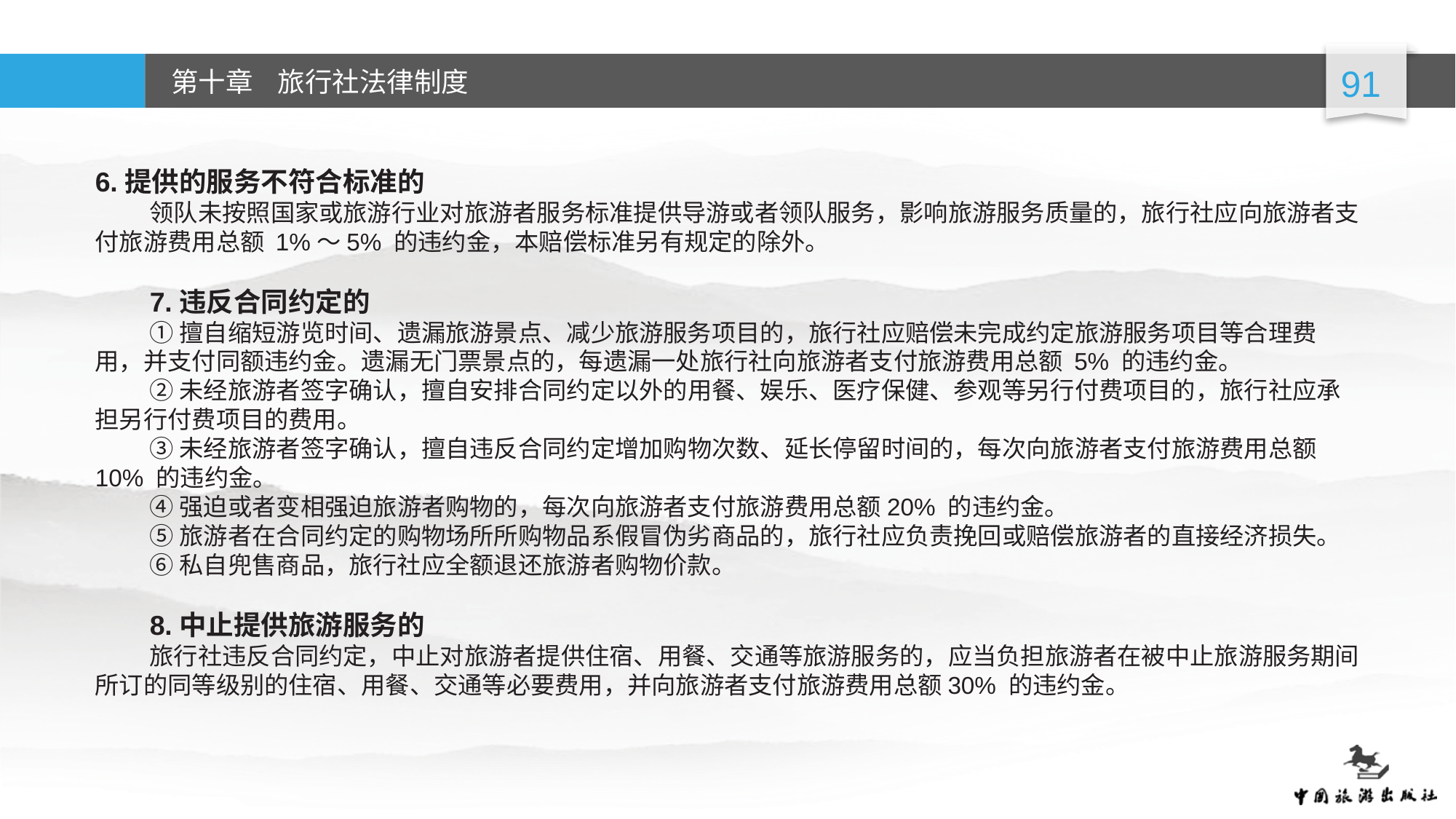

6.提供的服务不符合标准的
领队未按照国家或旅游行业对旅游者服务标准提供导游或者领队服务，影响旅游服务质量的，旅行社应向旅游者支付旅游费用总额 1%～5% 的违约金，本赔偿标准另有规定的除外。

7.违反合同约定的
①擅自缩短游览时间、遗漏旅游景点、减少旅游服务项目的，旅行社应赔偿未完成约定旅游服务项目等合理费用，并支付同额违约金。遗漏无门票景点的，每遗漏一处旅行社向旅游者支付旅游费用总额 5% 的违约金。
②未经旅游者签字确认，擅自安排合同约定以外的用餐、娱乐、医疗保健、参观等另行付费项目的，旅行社应承担另行付费项目的费用。
③未经旅游者签字确认，擅自违反合同约定增加购物次数、延长停留时间的，每次向旅游者支付旅游费用总额 10% 的违约金。
④强迫或者变相强迫旅游者购物的，每次向旅游者支付旅游费用总额20% 的违约金。
⑤旅游者在合同约定的购物场所所购物品系假冒伪劣商品的，旅行社应负责挽回或赔偿旅游者的直接经济损失。
⑥私自兜售商品，旅行社应全额退还旅游者购物价款。

8.中止提供旅游服务的
旅行社违反合同约定，中止对旅游者提供住宿、用餐、交通等旅游服务的，应当负担旅游者在被中止旅游服务期间所订的同等级别的住宿、用餐、交通等必要费用，并向旅游者支付旅游费用总额30% 的违约金。